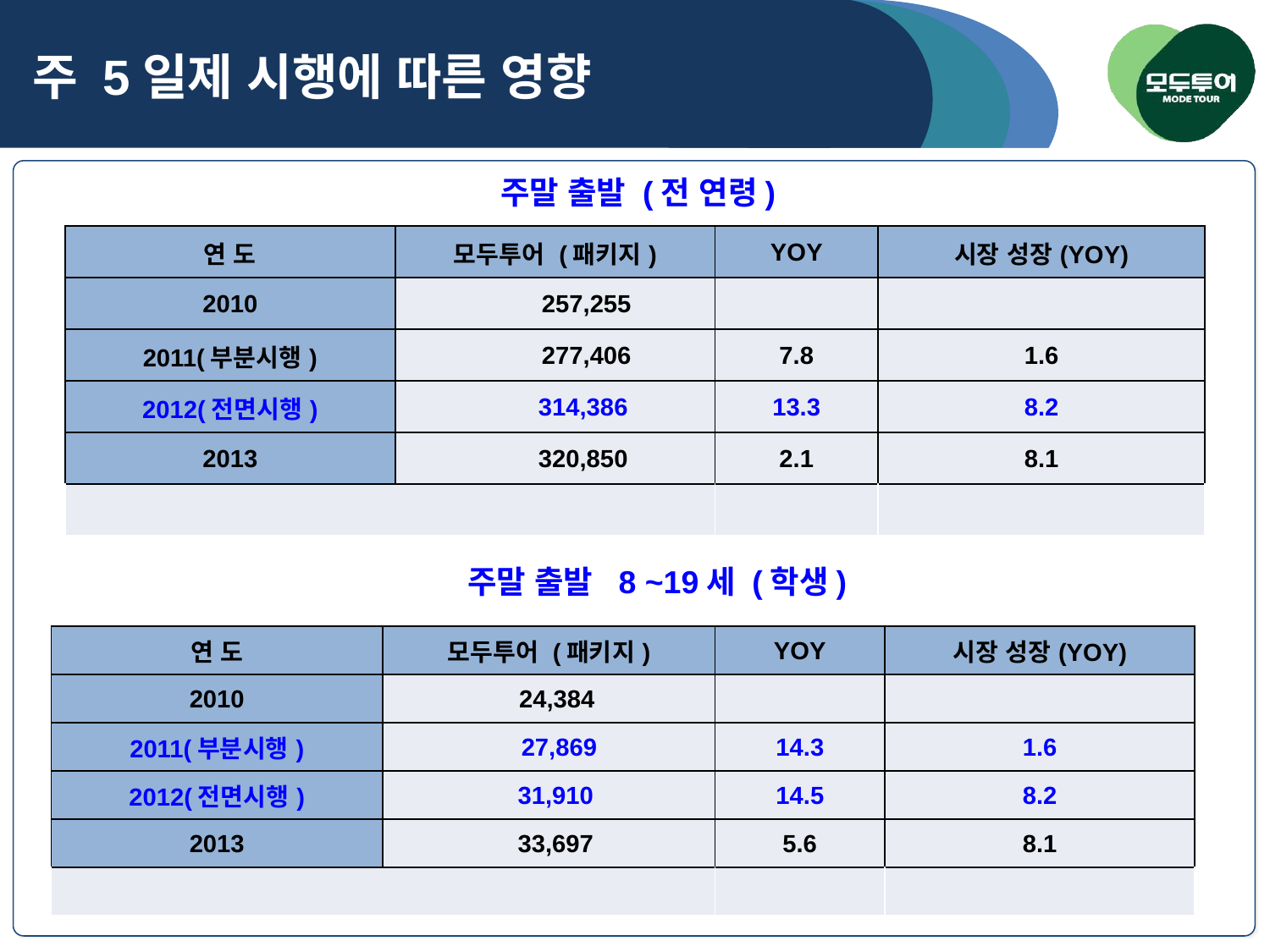

주 5일제 시행에 따른 영향
주말 출발 (전 연령)
| 연 도 | 모두투어 (패키지) | YOY | 시장 성장(YOY) |
| --- | --- | --- | --- |
| 2010 | 257,255 |  |  |
| 2011(부분시행) | 277,406 | 7.8 | 1.6 |
| 2012(전면시행) | 314,386 | 13.3 | 8.2 |
| 2013 | 320,850 | 2.1 | 8.1 |
|  |  |  |  |
주말 출발  8 ~19세 (학생)
| 연 도 | 모두투어 (패키지) | YOY | 시장 성장(YOY) |
| --- | --- | --- | --- |
| 2010 | 24,384 |  |  |
| 2011(부분시행) | 27,869 | 14.3 | 1.6 |
| 2012(전면시행) | 31,910 | 14.5 | 8.2 |
| 2013 | 33,697 | 5.6 | 8.1 |
|  |  |  |  |